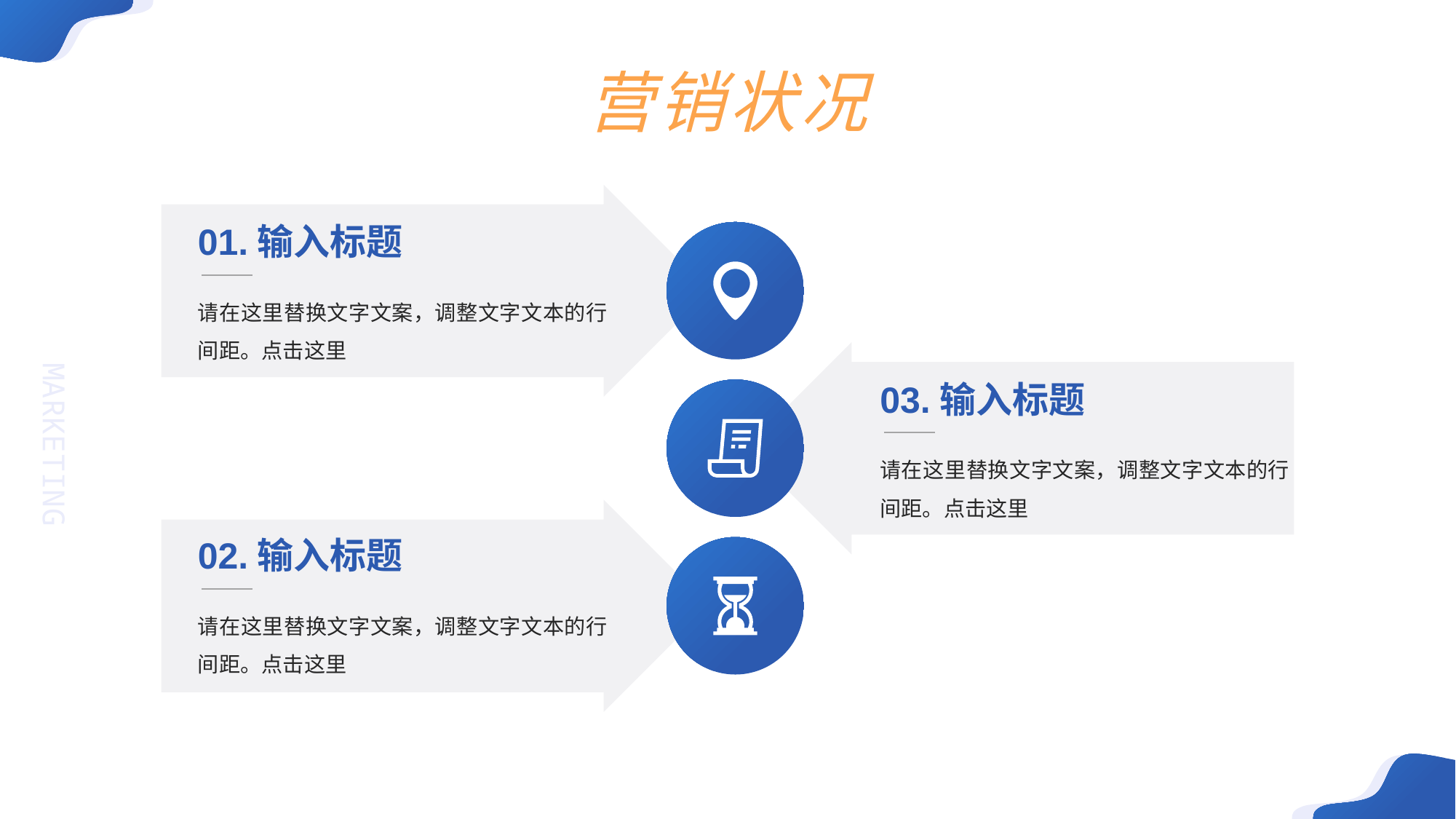

营销状况

01.输入标题
请在这里替换文字文案，调整文字文本的行间距。点击这里
03.输入标题
请在这里替换文字文案，调整文字文本的行间距。点击这里
02.输入标题
MARKETING
请在这里替换文字文案，调整文字文本的行间距。点击这里